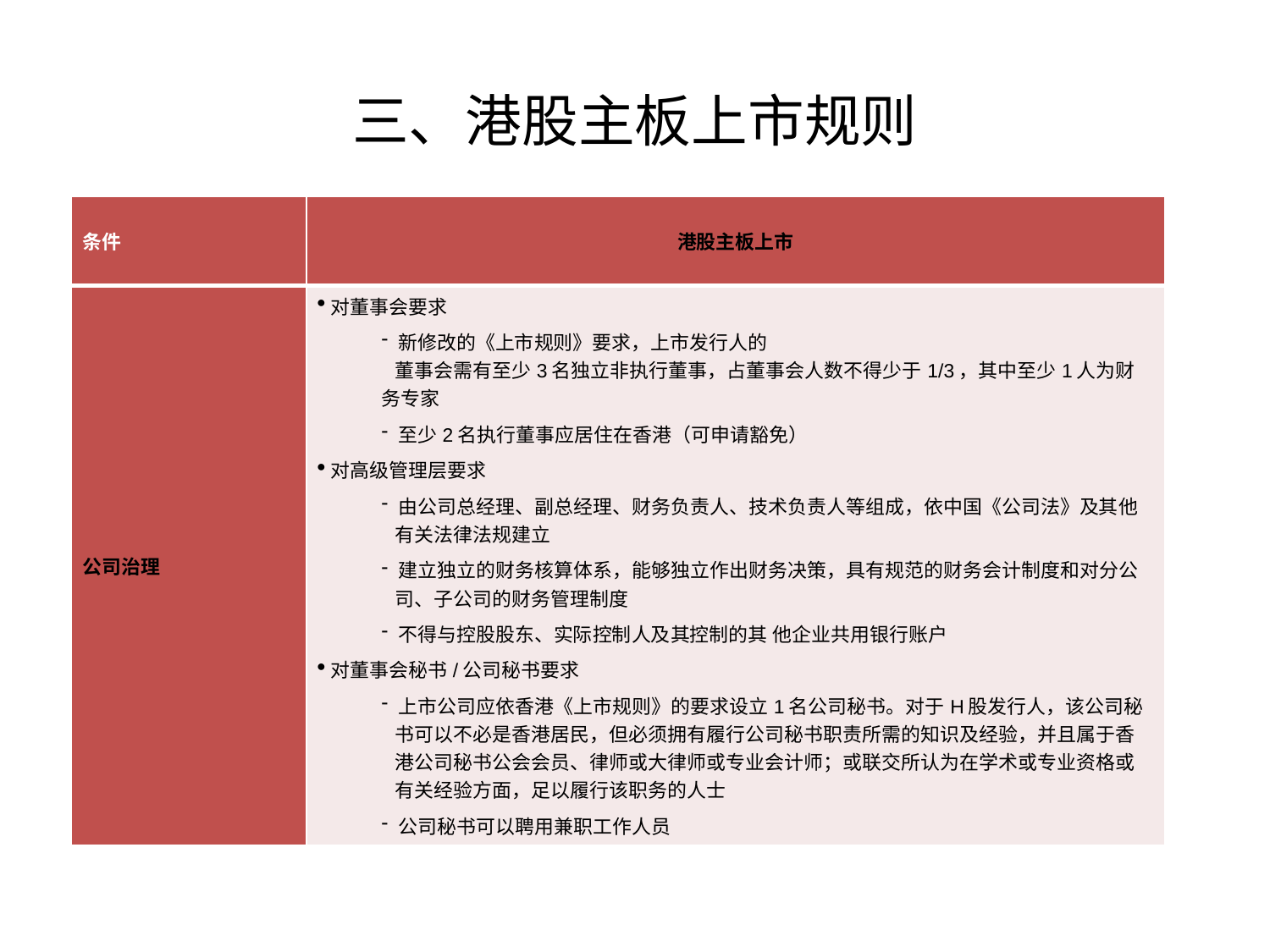

三、港股主板上市规则
| 条件 | 港股主板上市 |
| --- | --- |
| 公司治理 | 对董事会要求 新修改的《上市规则》要求，上市发行人的 董事会需有至少3名独立非执行董事，占董事会人数不得少于1/3，其中至少1人为财务专家 至少2名执行董事应居住在香港（可申请豁免） 对高级管理层要求 由公司总经理、副总经理、财务负责人、技术负责人等组成，依中国《公司法》及其他 有关法律法规建立 建立独立的财务核算体系，能够独立作出财务决策，具有规范的财务会计制度和对分公 司、子公司的财务管理制度 不得与控股股东、实际控制人及其控制的其 他企业共用银行账户 对董事会秘书/公司秘书要求 上市公司应依香港《上市规则》的要求设立1名公司秘书。对于H股发行人，该公司秘 书可以不必是香港居民，但必须拥有履行公司秘书职责所需的知识及经验，并且属于香 港公司秘书公会会员、律师或大律师或专业会计师；或联交所认为在学术或专业资格或 有关经验方面，足以履行该职务的人士 公司秘书可以聘用兼职工作人员 |